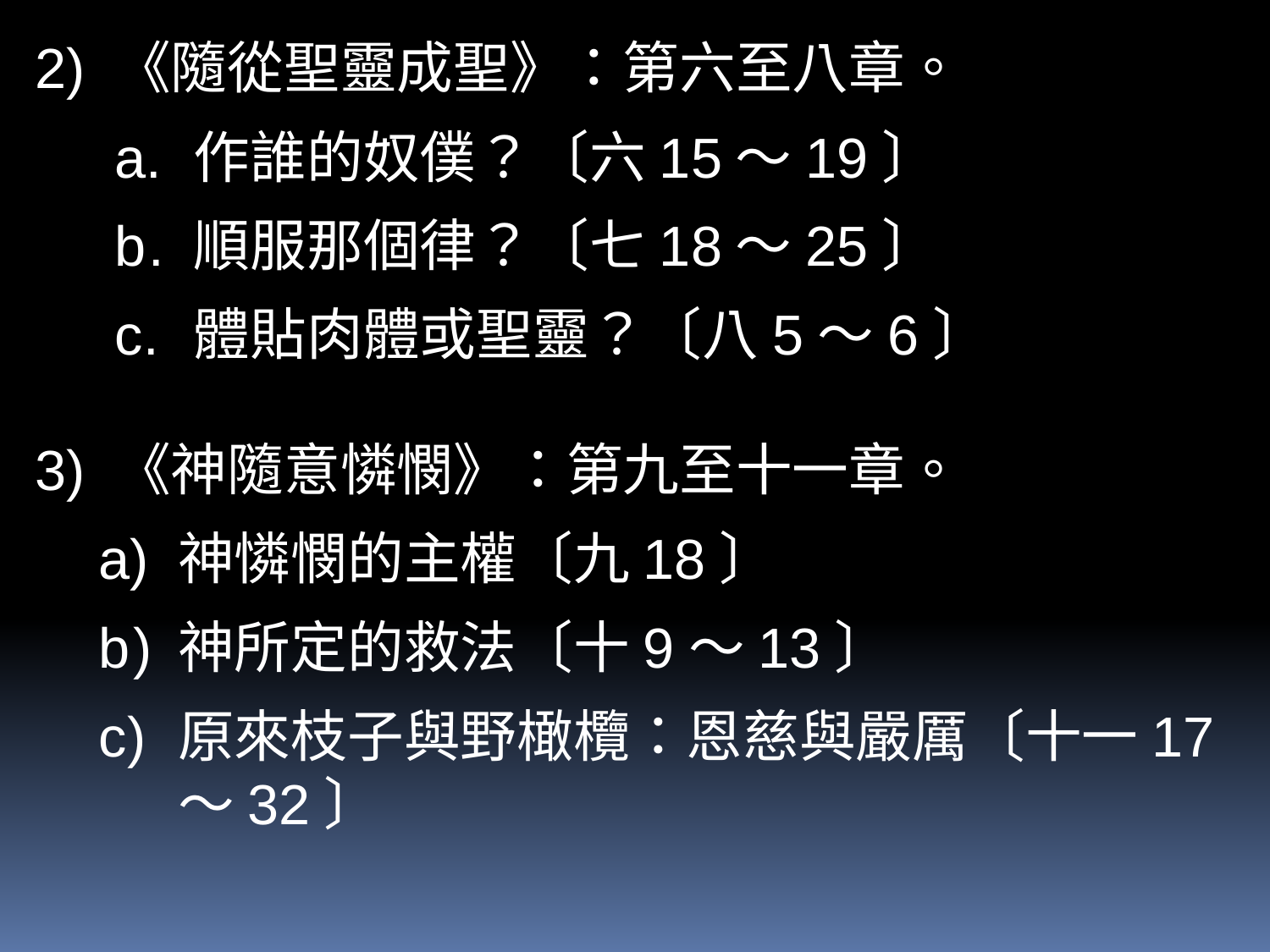

《隨從聖靈成聖》：第六至八章。
作誰的奴僕？〔六15～19〕
順服那個律？〔七18～25〕
體貼肉體或聖靈？〔八5～6〕

《神隨意憐憫》：第九至十一章。
神憐憫的主權〔九18〕
神所定的救法〔十9～13〕
原來枝子與野橄欖：恩慈與嚴厲〔十一17～32〕